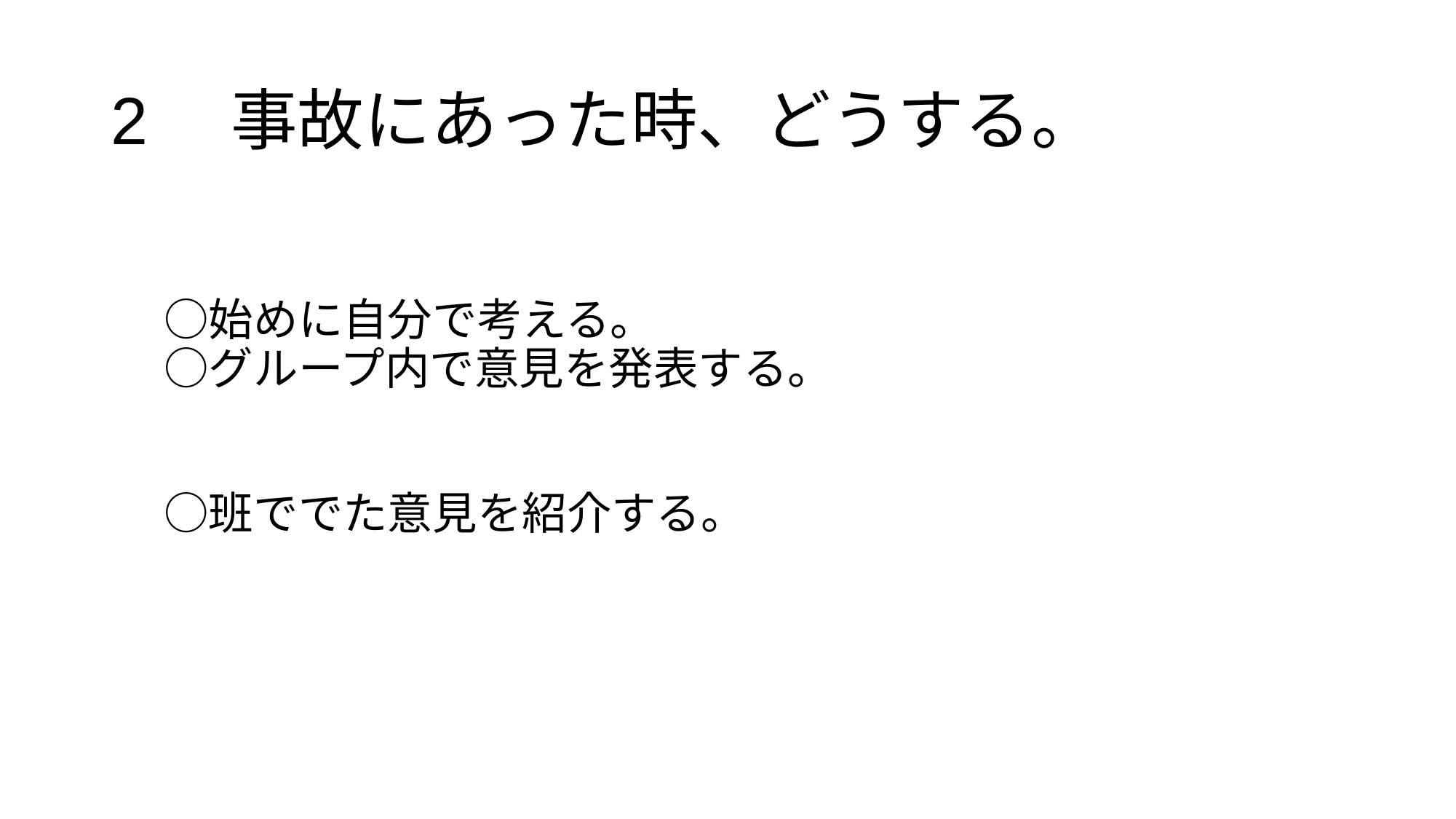

# 2　事故にあった時、どうする。
　　○始めに自分で考える。
　　○グループ内で意見を発表する。

　　○班ででた意見を紹介する。